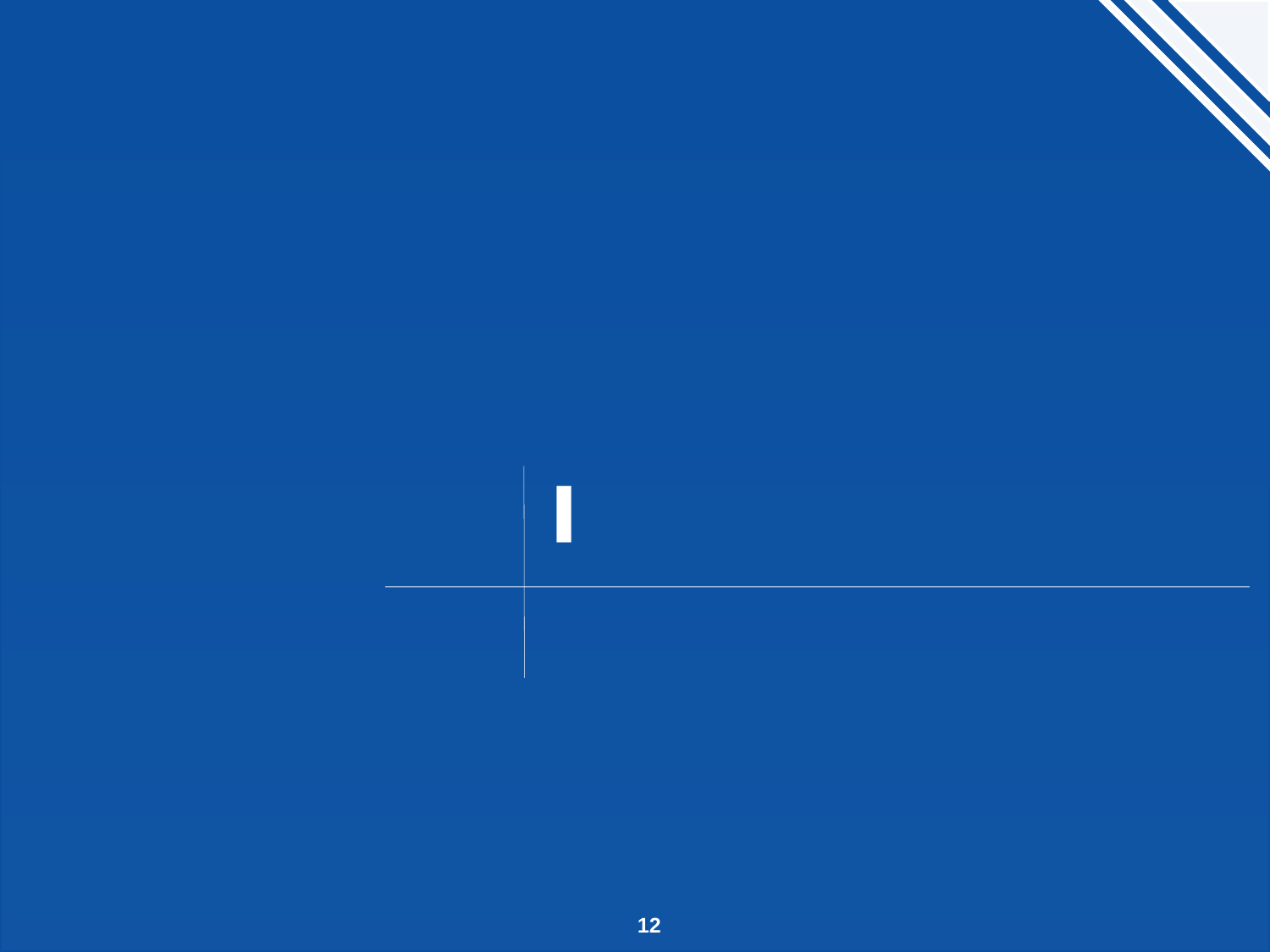

국내외 경제 여건
Ⅰ.
2. 국내 경제
3
12